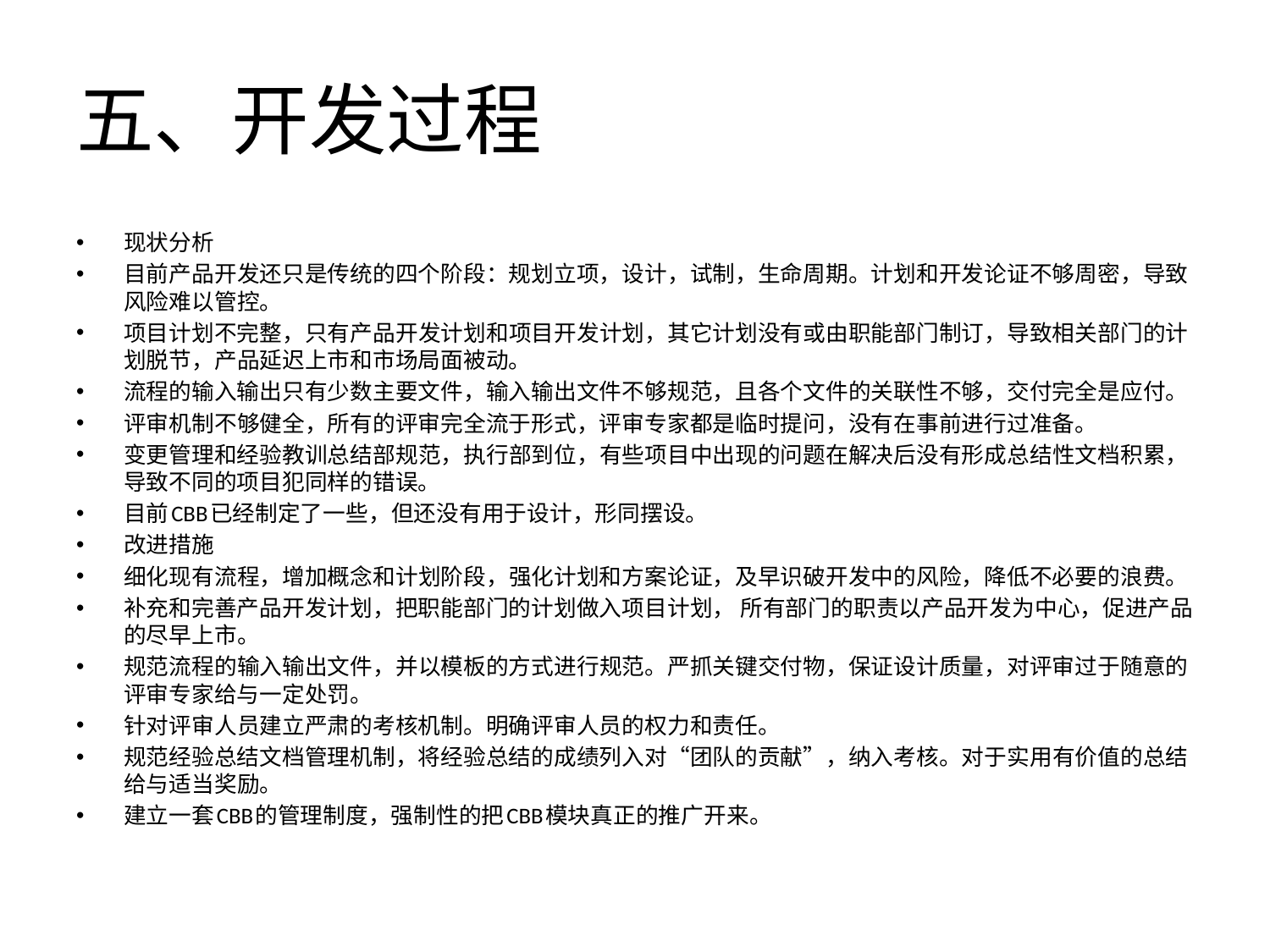

# 五、开发过程
现状分析
目前产品开发还只是传统的四个阶段：规划立项，设计，试制，生命周期。计划和开发论证不够周密，导致风险难以管控。
项目计划不完整，只有产品开发计划和项目开发计划，其它计划没有或由职能部门制订，导致相关部门的计划脱节，产品延迟上市和市场局面被动。
流程的输入输出只有少数主要文件，输入输出文件不够规范，且各个文件的关联性不够，交付完全是应付。
评审机制不够健全，所有的评审完全流于形式，评审专家都是临时提问，没有在事前进行过准备。
变更管理和经验教训总结部规范，执行部到位，有些项目中出现的问题在解决后没有形成总结性文档积累，导致不同的项目犯同样的错误。
目前CBB已经制定了一些，但还没有用于设计，形同摆设。
改进措施
细化现有流程，增加概念和计划阶段，强化计划和方案论证，及早识破开发中的风险，降低不必要的浪费。
补充和完善产品开发计划，把职能部门的计划做入项目计划， 所有部门的职责以产品开发为中心，促进产品的尽早上市。
规范流程的输入输出文件，并以模板的方式进行规范。严抓关键交付物，保证设计质量，对评审过于随意的评审专家给与一定处罚。
针对评审人员建立严肃的考核机制。明确评审人员的权力和责任。
规范经验总结文档管理机制，将经验总结的成绩列入对“团队的贡献”，纳入考核。对于实用有价值的总结给与适当奖励。
建立一套CBB的管理制度，强制性的把CBB模块真正的推广开来。